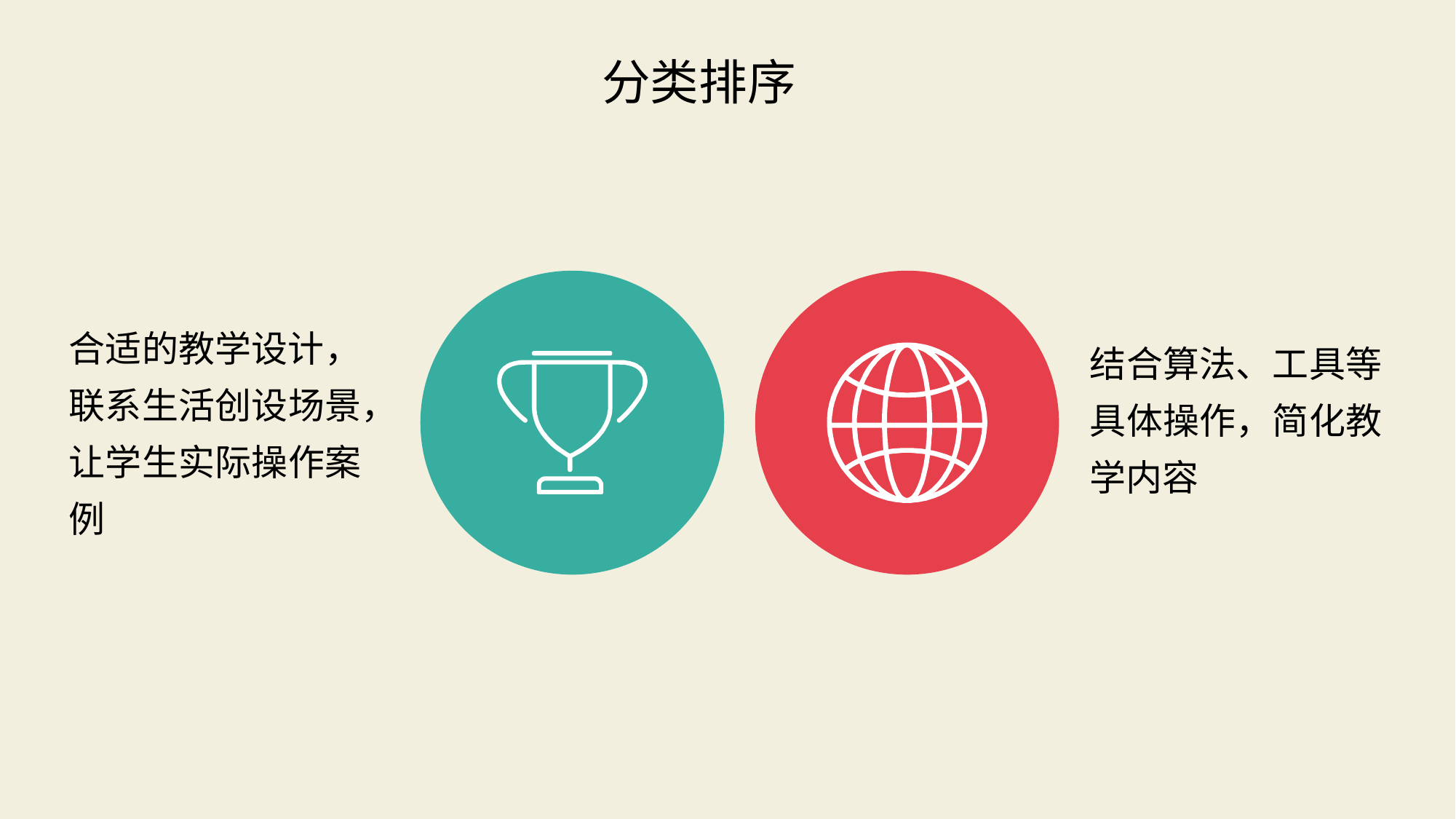

分类排序

合适的教学设计，联系生活创设场景，让学生实际操作案例
结合算法、工具等具体操作，简化教学内容